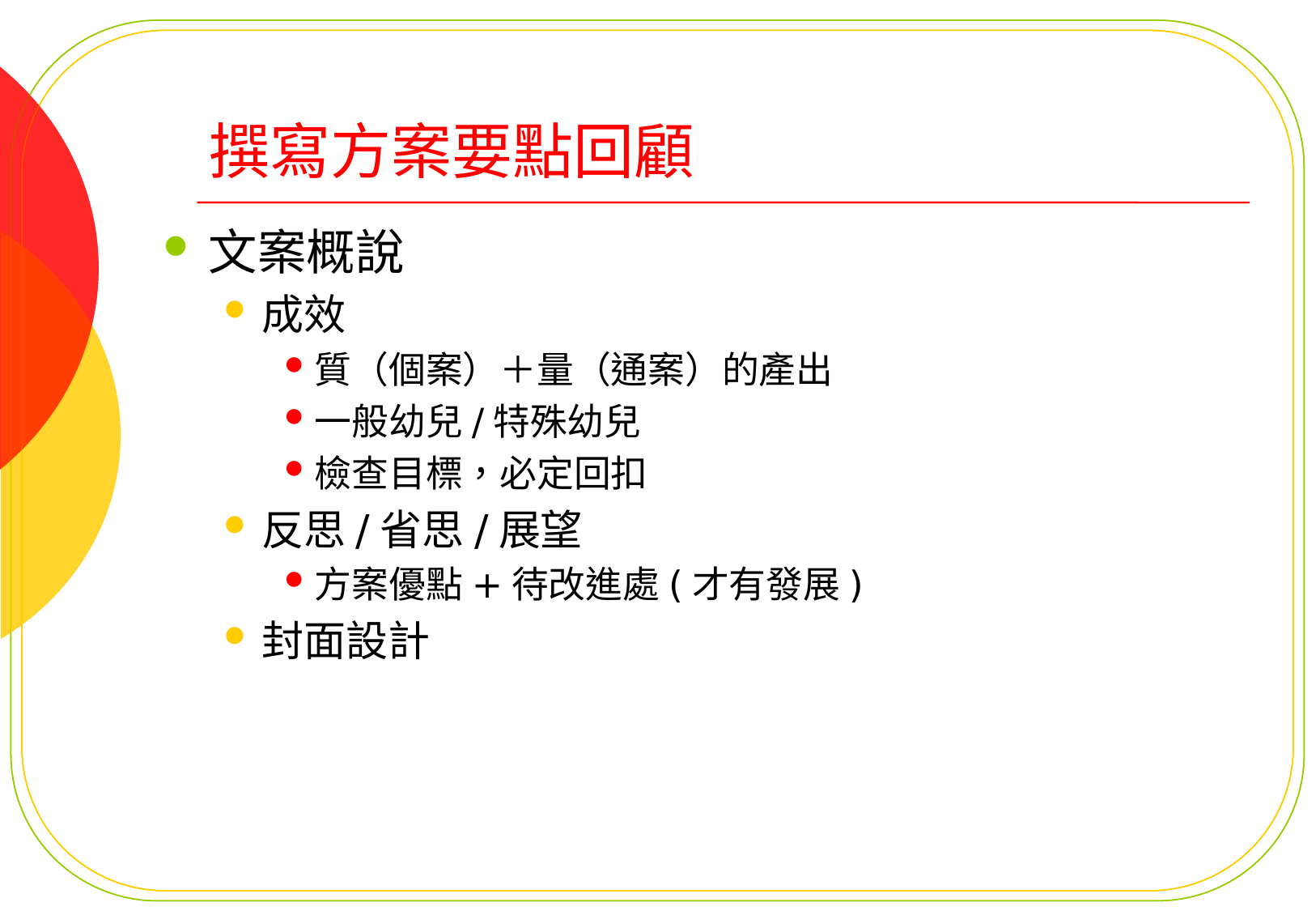

# 撰寫方案要點回顧
文案概說
成效
質（個案）＋量（通案）的產出
一般幼兒/特殊幼兒
檢查目標，必定回扣
反思/省思/展望
方案優點+待改進處(才有發展)
封面設計